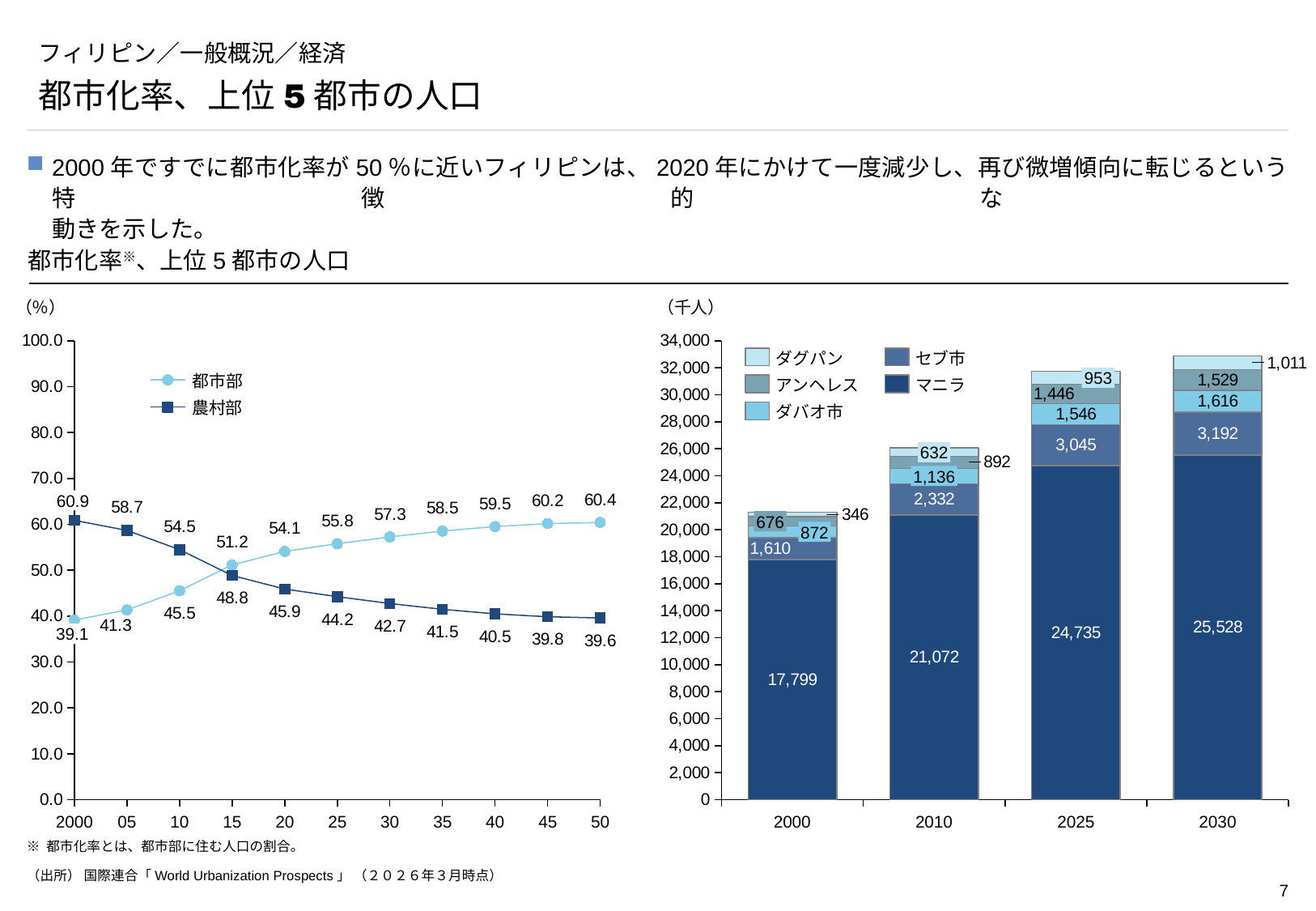

# フィリピン／一般概況／経済
都市化率、上位5都市の人口
2000年ですでに都市化率が50％に近いフィリピンは、2020年にかけて一度減少し、再び微増傾向に転じるという特徴的な
動きを示した。
都市化率※、上位5都市の人口
（千人）
（％）

### Chart

| Category |  |  |
|---|---|---|

### Chart

| Category |  |  |  |  |  |
|---|---|---|---|---|---|
ダグパン
セブ市

953
都市部
アンヘレス
マニラ

農村部
ダバオ市

632
1,136
60.9
676
872
39.1
2000
05
10
15
20
25
30
35
40
45
50
2000
2010
2025
2030
※ 都市化率とは、都市部に住む人口の割合。
（出所） 国際連合「World Urbanization Prospects」 （２０２６年３月時点）